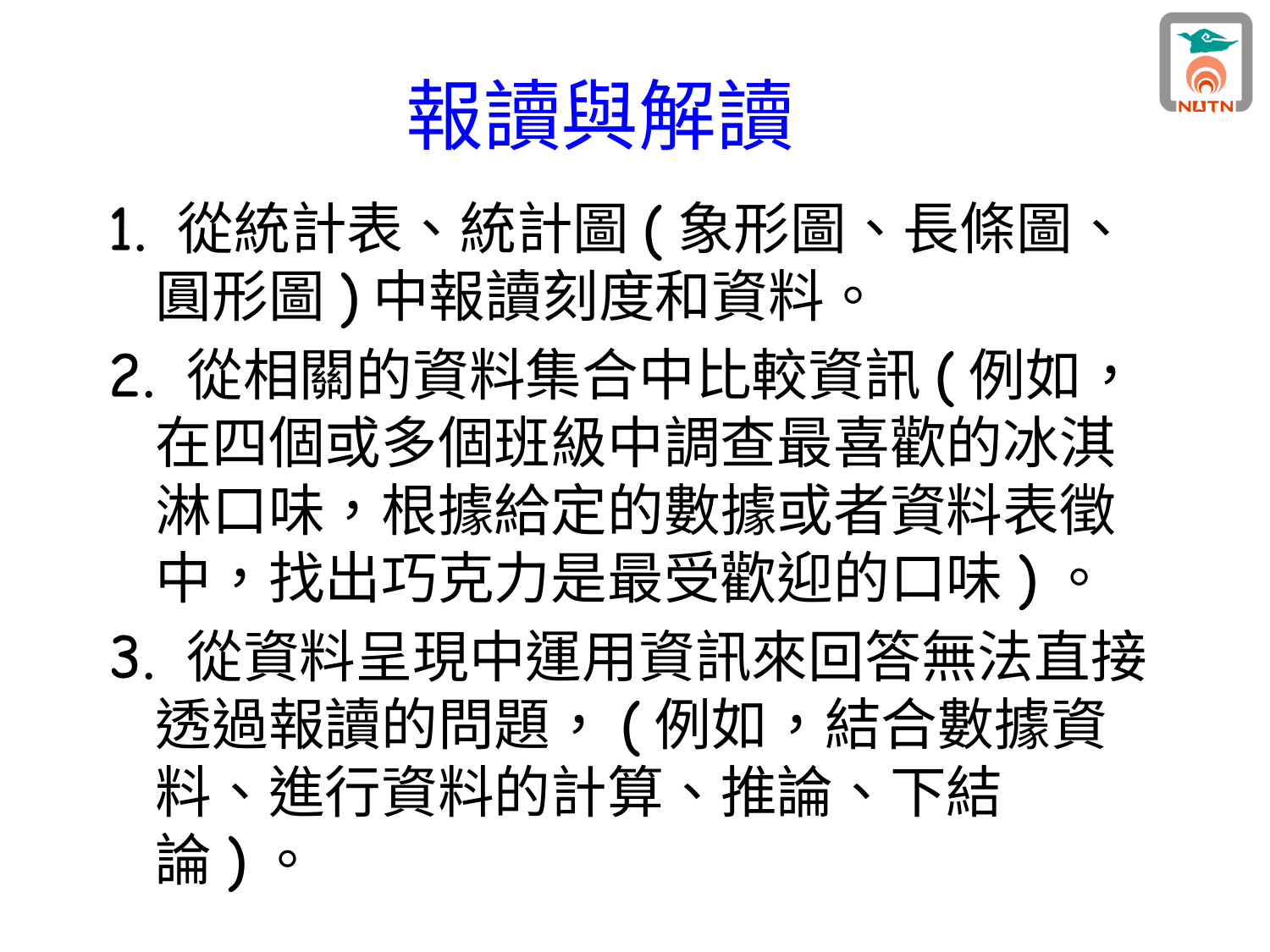

# 報讀與解讀
1. 從統計表、統計圖(象形圖、長條圖、圓形圖)中報讀刻度和資料。
2. 從相關的資料集合中比較資訊(例如，在四個或多個班級中調查最喜歡的冰淇淋口味，根據給定的數據或者資料表徵中，找出巧克力是最受歡迎的口味)。
3. 從資料呈現中運用資訊來回答無法直接透過報讀的問題，(例如，結合數據資料、進行資料的計算、推論、下結論)。